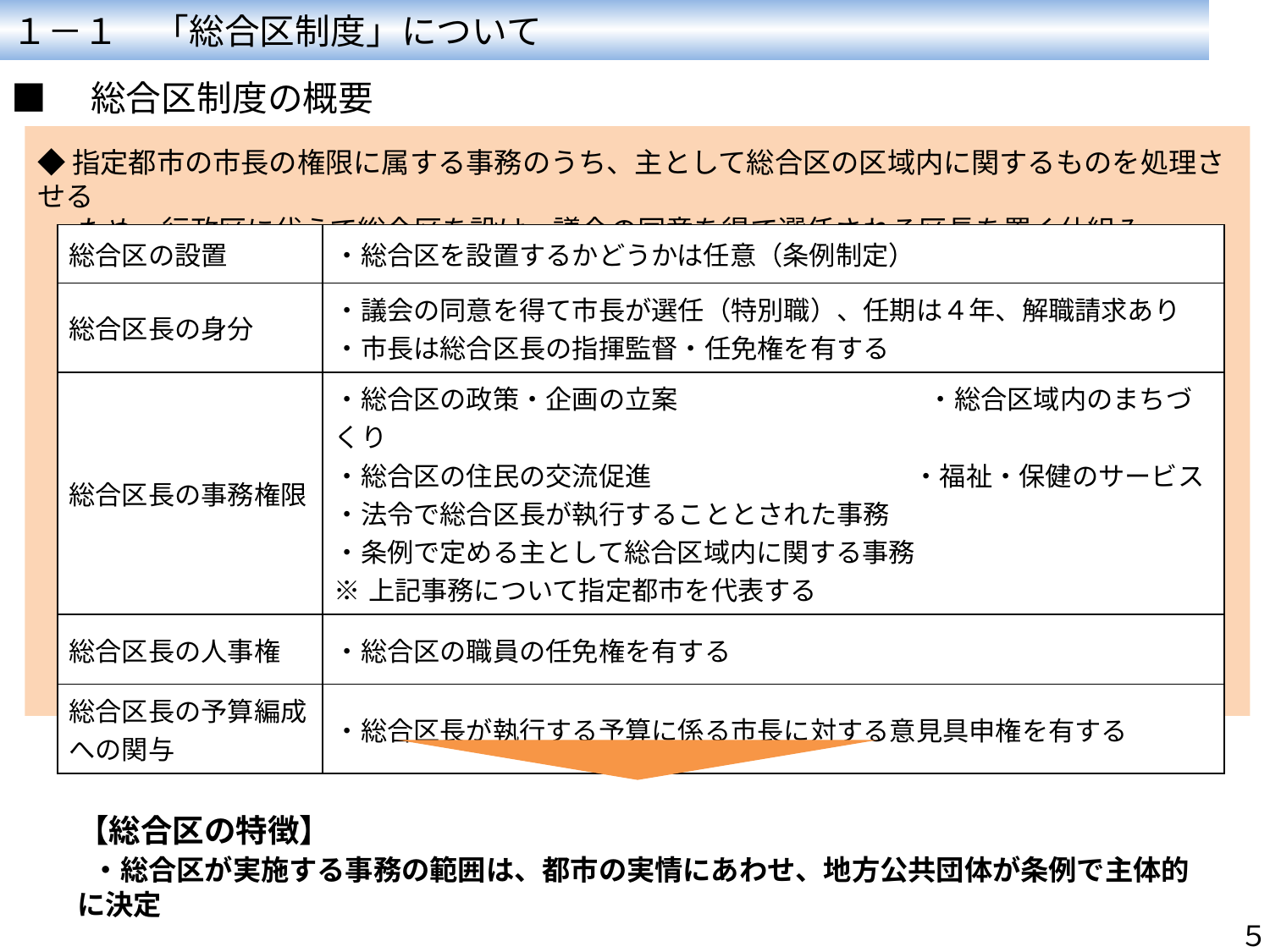

１－１　「総合区制度」について

■　総合区制度の概要

◆指定都市の市長の権限に属する事務のうち、主として総合区の区域内に関するものを処理させる
　  ため、行政区に代えて総合区を設け、議会の同意を得て選任される区長を置く仕組み

| 総合区の設置 | ・総合区を設置するかどうかは任意（条例制定） |
| --- | --- |
| 総合区長の身分 | ・議会の同意を得て市長が選任（特別職）、任期は４年、解職請求あり ・市長は総合区長の指揮監督・任免権を有する |
| 総合区長の事務権限 | ・総合区の政策・企画の立案 　 　　　　　　　　・総合区域内のまちづくり ・総合区の住民の交流促進 　 　　　　 　　　　・福祉・保健のサービス ・法令で総合区長が執行することとされた事務 ・条例で定める主として総合区域内に関する事務 ※上記事務について指定都市を代表する |
| 総合区長の人事権 | ・総合区の職員の任免権を有する |
| 総合区長の予算編成への関与 | ・総合区長が執行する予算に係る市長に対する意見具申権を有する |

【総合区の特徴】
 ・総合区が実施する事務の範囲は、都市の実情にあわせ、地方公共団体が条例で主体的に決定
　　　　　　　　　　　　　　　　　　　　　　　　　　　　　　　　　　　　　　［自由度が高い制度］
５